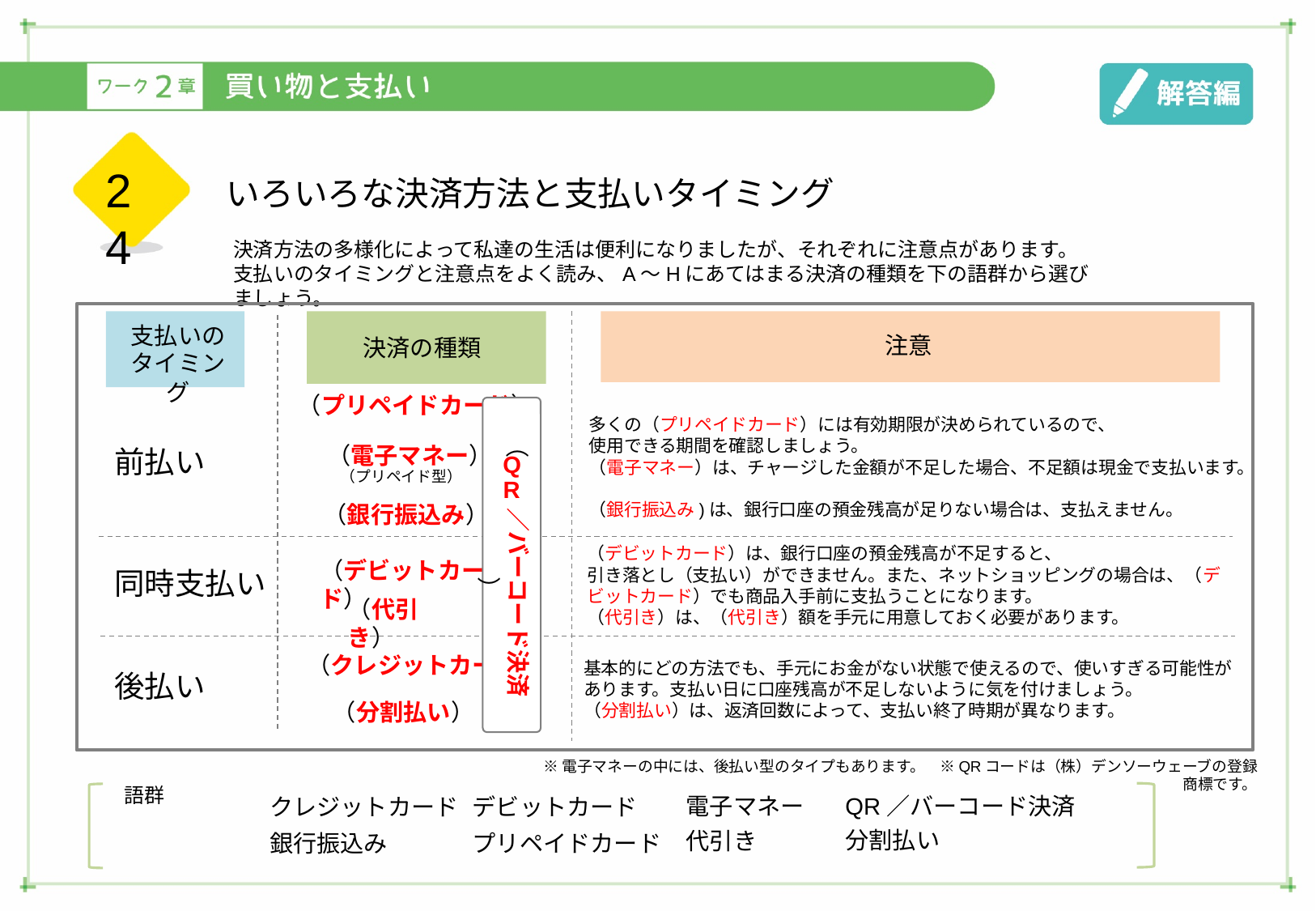

24
いろいろな決済方法と支払いタイミング
決済方法の多様化によって私達の生活は便利になりましたが、それぞれに注意点があります。
支払いのタイミングと注意点をよく読み、A～Hにあてはまる決済の種類を下の語群から選びましょう。

支払いの
タイミング
注意
決済の種類
（プリペイドカード）

多くの（プリペイドカード）には有効期限が決められているので、
使用できる期間を確認しましょう。
（電子マネー）は、チャージした金額が不足した場合、不足額は現金で支払います。
（銀行振込み)は、銀行口座の預金残高が足りない場合は、支払えません。
（　　　　　　　　　　　　　　　　）
（電子マネー）
前払い
Q
（プリペイド型）
R
（銀行振込み）
／バーコード決済
（デビットカード）は、銀行口座の預金残高が不足すると、
引き落とし（支払い）ができません。また、ネットショッピングの場合は、（デビットカード）でも商品入手前に支払うことになります。
（代引き）は、（代引き）額を手元に用意しておく必要があります。
（デビットカード）
同時支払い
（代引き）
（クレジットカード）
基本的にどの方法でも、手元にお金がない状態で使えるので、使いすぎる可能性があります。支払い日に口座残高が不足しないように気を付けましょう。
（分割払い）は、返済回数によって、支払い終了時期が異なります。
後払い
（分割払い）
※電子マネーの中には、後払い型のタイプもあります。　※QRコードは（株）デンソーウェーブの登録商標です。
語群

電子マネー
QR／バーコード決済
デビットカード
クレジットカード
分割払い
代引き
銀行振込み
プリペイドカード